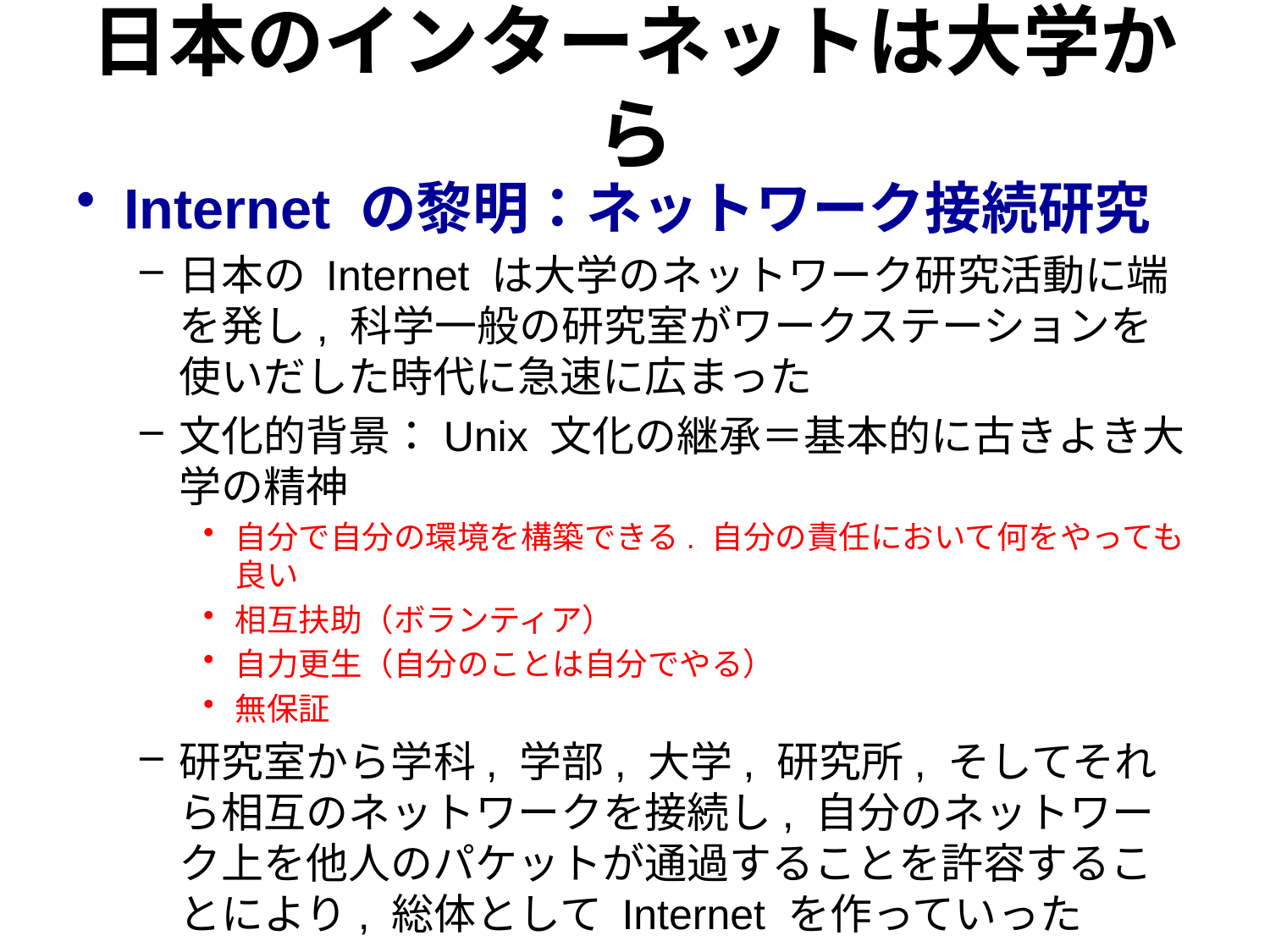

# 日本のインターネットは大学から
Internet の黎明：ネットワーク接続研究
日本の Internet は大学のネットワーク研究活動に端を発し, 科学一般の研究室がワークステーションを使いだした時代に急速に広まった
文化的背景：Unix 文化の継承＝基本的に古きよき大学の精神
自分で自分の環境を構築できる. 自分の責任において何をやっても良い
相互扶助（ボランティア）
自力更生（自分のことは自分でやる）
無保証
研究室から学科, 学部, 大学, 研究所, そしてそれら相互のネットワークを接続し, 自分のネットワーク上を他人のパケットが通過することを許容することにより, 総体として Internet を作っていった